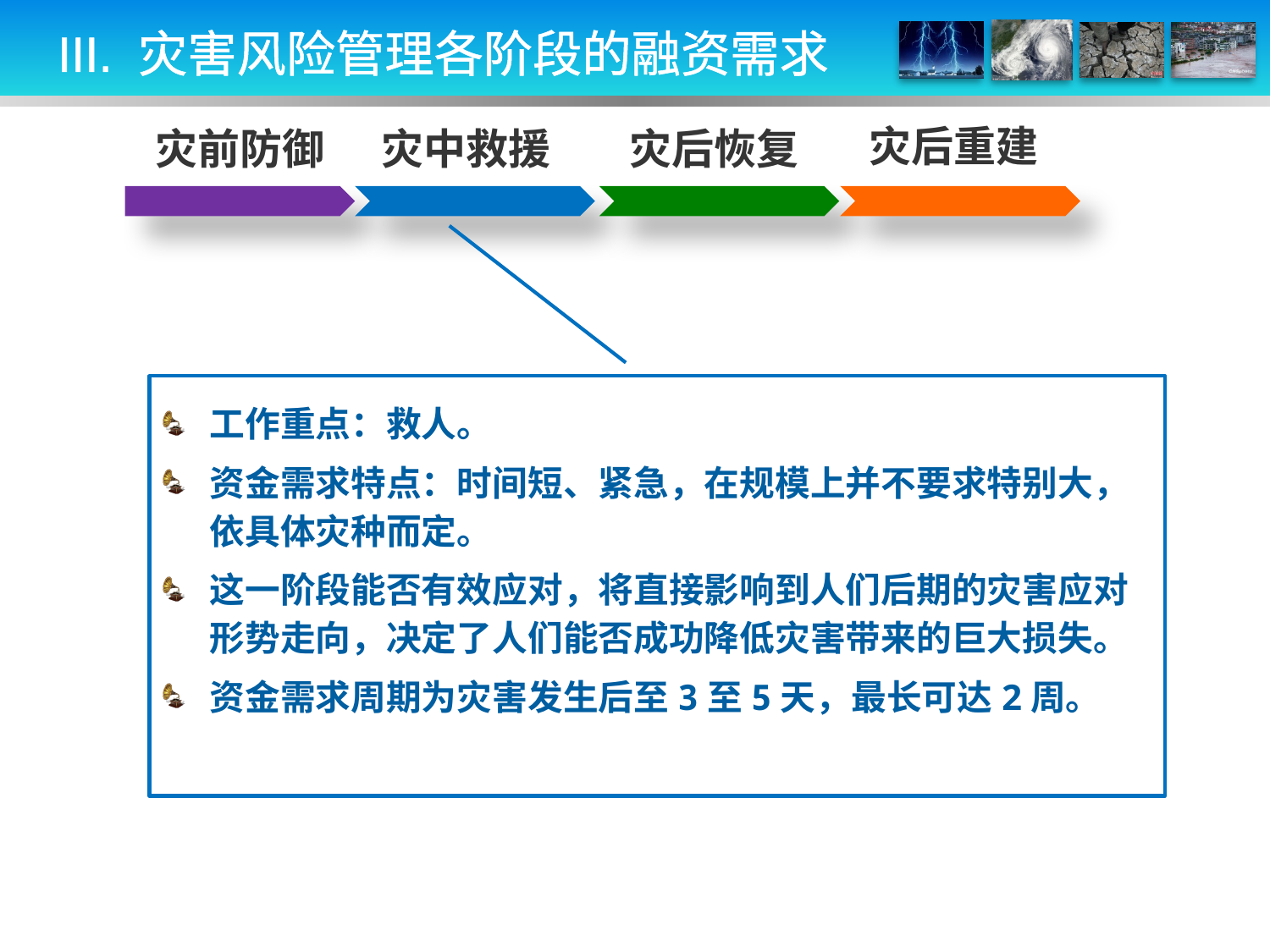

III. 灾害风险管理各阶段的融资需求
灾后重建

灾中救援

灾前防御

灾后恢复

工作重点：救人。
资金需求特点：时间短、紧急，在规模上并不要求特别大，依具体灾种而定。
这一阶段能否有效应对，将直接影响到人们后期的灾害应对形势走向，决定了人们能否成功降低灾害带来的巨大损失。
资金需求周期为灾害发生后至3至5天，最长可达2周。